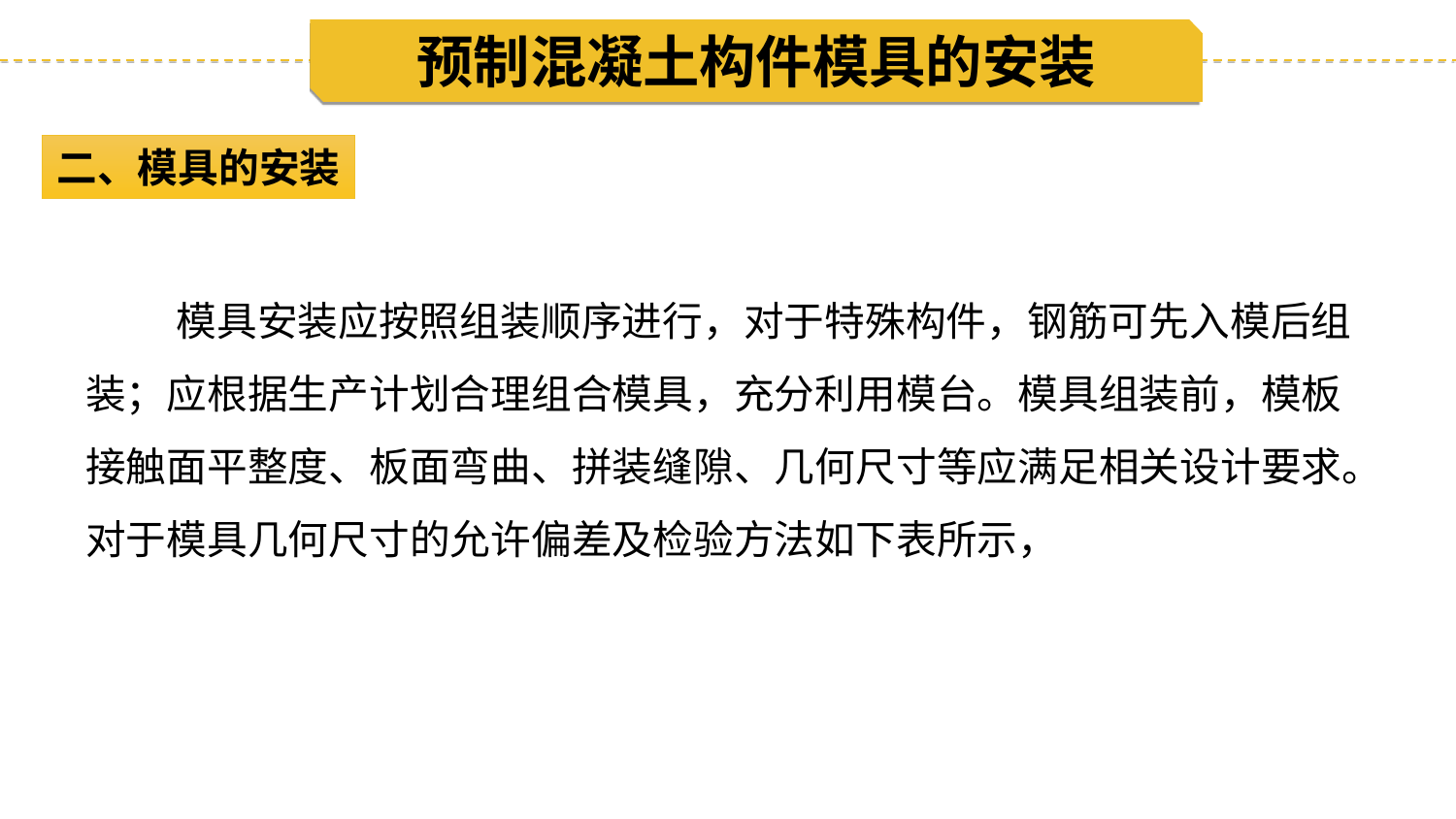

预制混凝土构件模具的安装
二、模具的安装
         模具安装应按照组装顺序进行，对于特殊构件，钢筋可先入模后组装；应根据生产计划合理组合模具，充分利用模台。模具组装前，模板接触面平整度、板面弯曲、拼装缝隙、几何尺寸等应满足相关设计要求。对于模具几何尺寸的允许偏差及检验方法如下表所示，